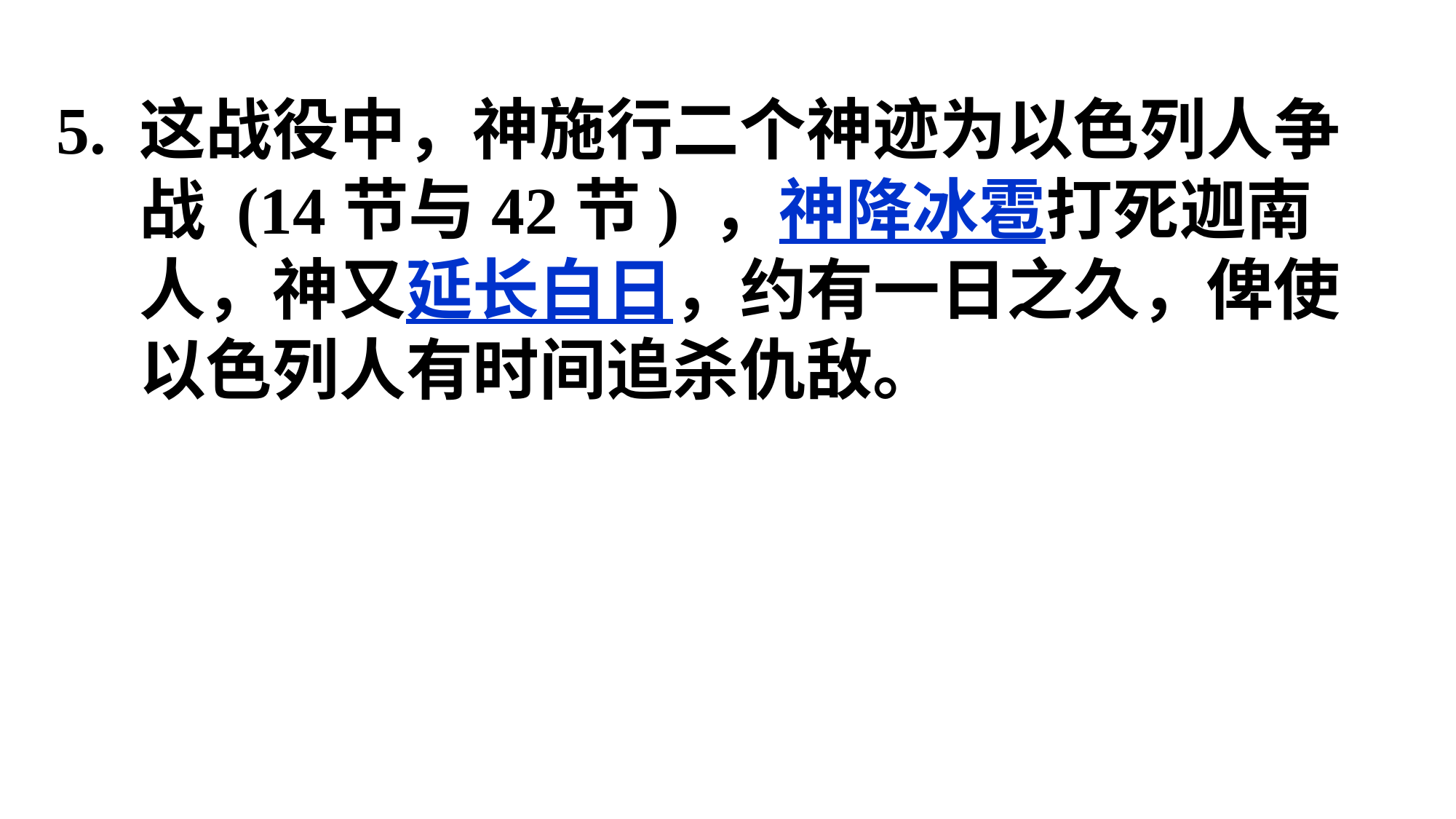

5.	这战役中，神施行二个神迹为以色列人争战 (14节与42节) ，神降冰雹打死迦南人，神又延长白日，约有一日之久，俾使以色列人有时间追杀仇敌。